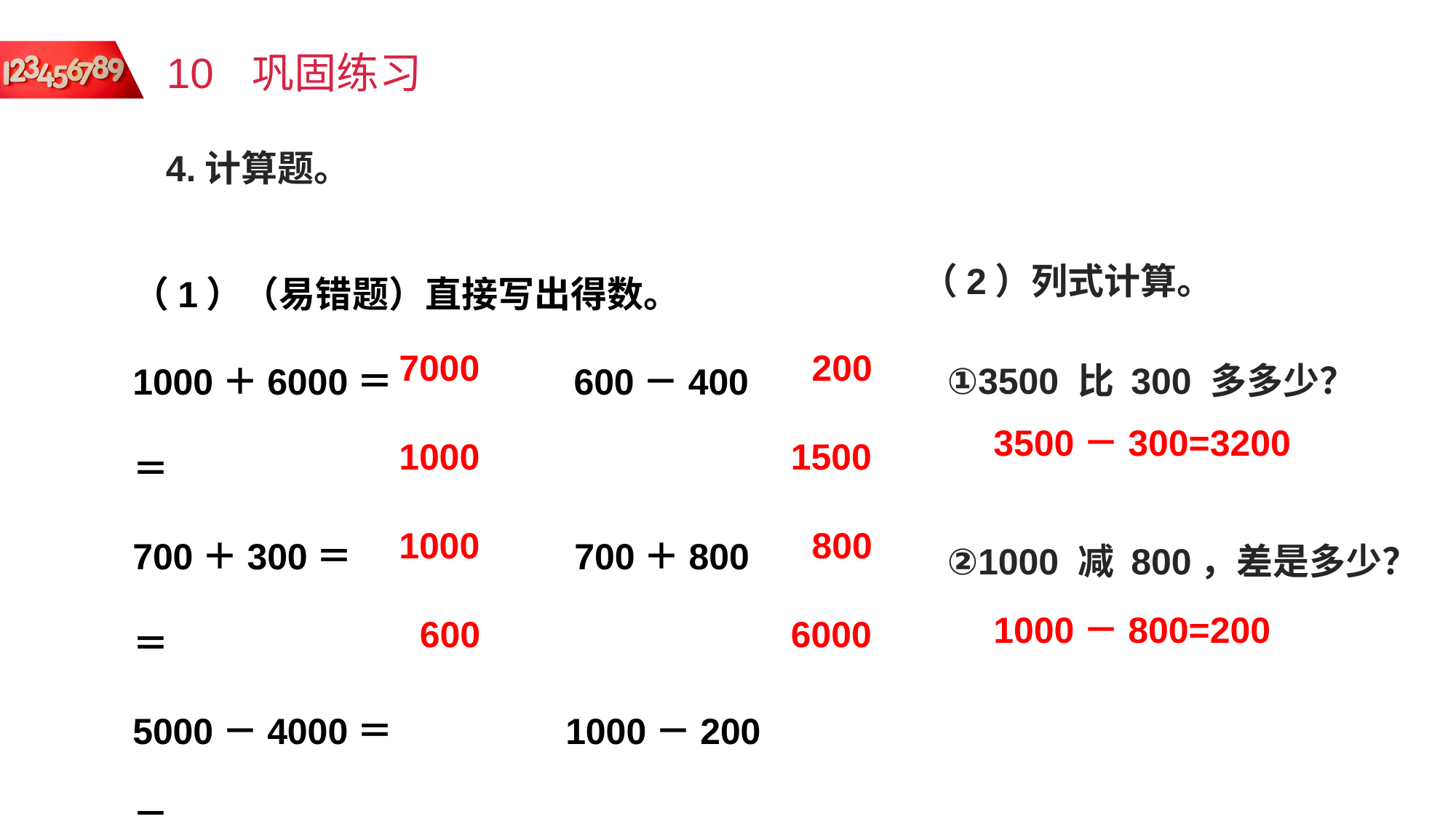

10
巩固练习
4.计算题。
（1）（易错题）直接写出得数。
1000＋6000＝                     600－400＝
700＋300＝                          700＋800＝
5000－4000＝                    1000－200＝
1200－600＝                       6300－300＝
（2）列式计算。
7000
200
①3500 比 300 多多少？
3500－300=3200
1000
1500
1000
800
②1000 减 800，差是多少？
1000－800=200
600
6000